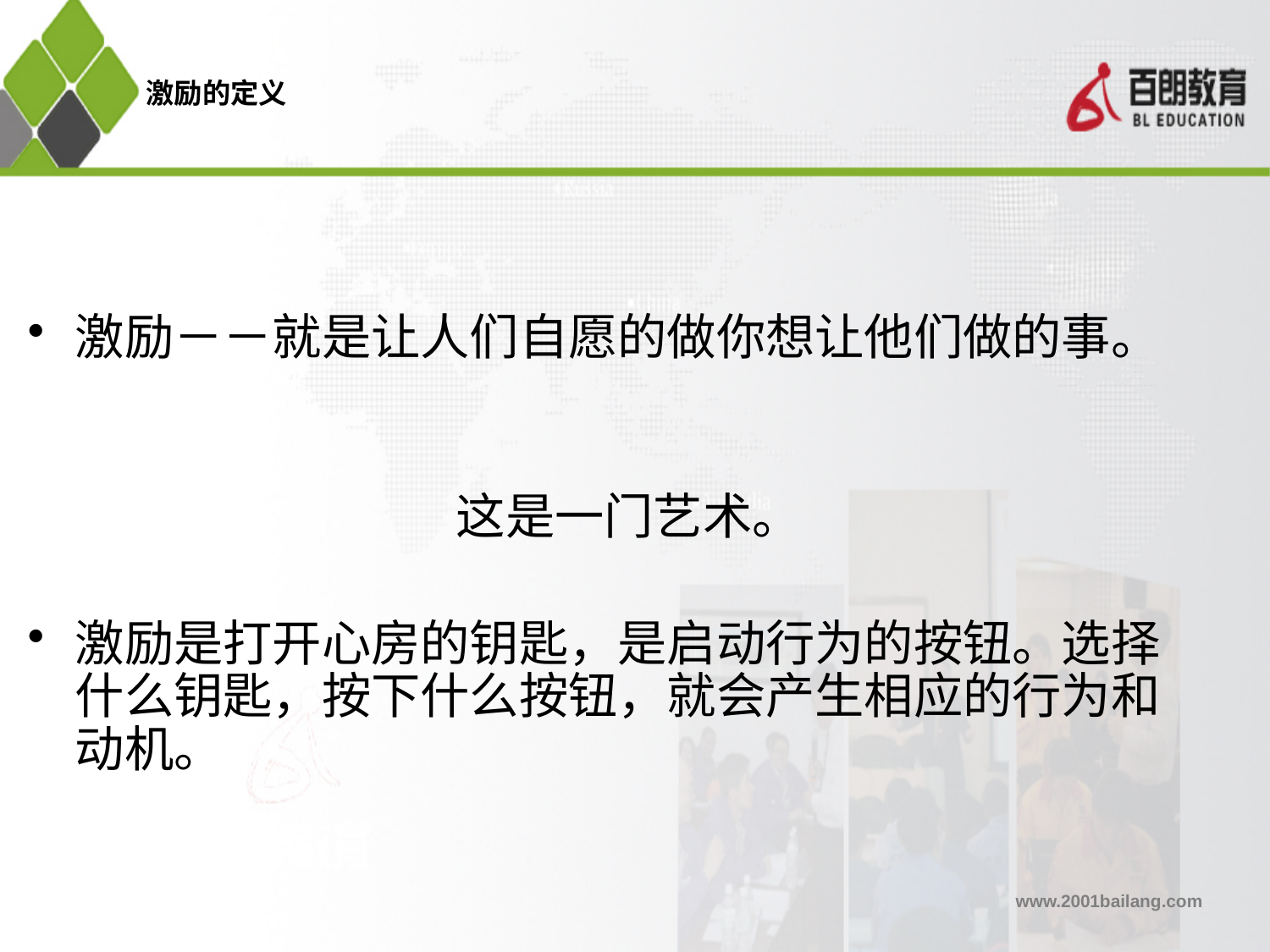

# 激励的定义
激励－－就是让人们自愿的做你想让他们做的事。

				这是一门艺术。

激励是打开心房的钥匙，是启动行为的按钮。选择什么钥匙，按下什么按钮，就会产生相应的行为和动机。